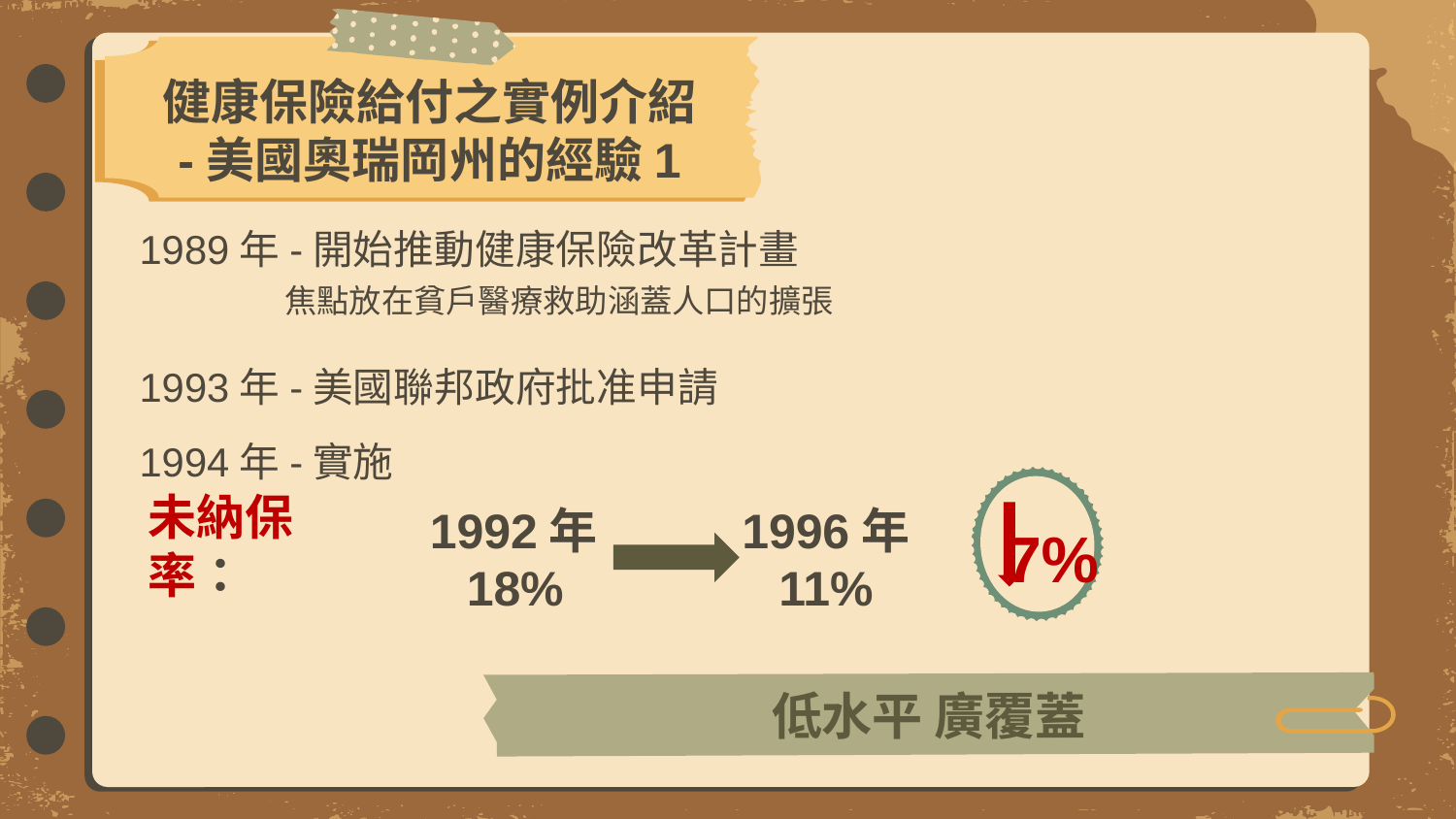

# 健康保險給付之實例介紹 -美國奧瑞岡州的經驗1
1989年-開始推動健康保險改革計畫
	焦點放在貧戶醫療救助涵蓋人口的擴張
1993年-美國聯邦政府批准申請
1994年-實施

1992年
1996年
未納保率：
7%

18%
11%

低水平 廣覆蓋